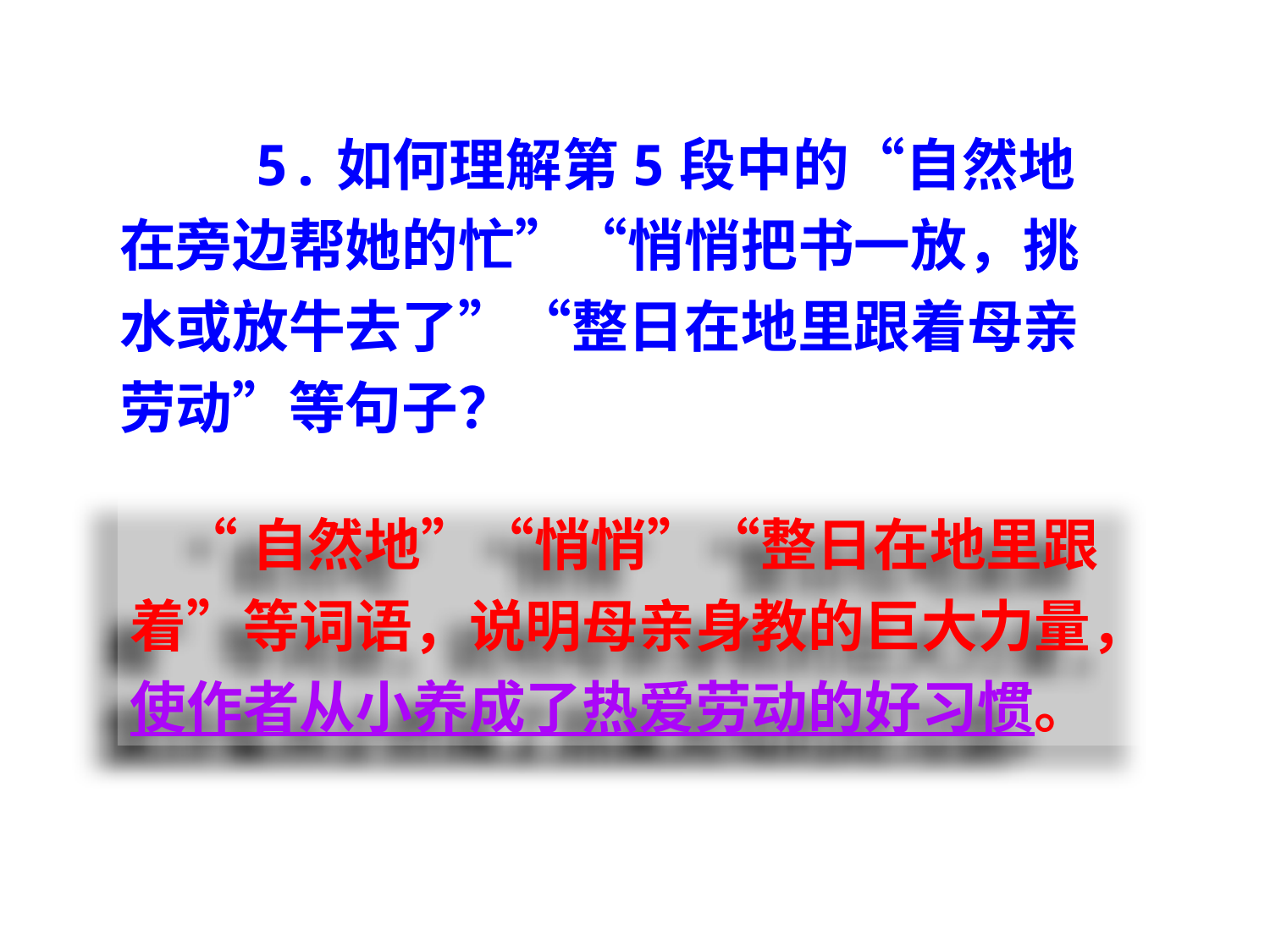

5.如何理解第5段中的“自然地在旁边帮她的忙”“悄悄把书一放，挑水或放牛去了”“整日在地里跟着母亲劳动”等句子？
    “自然地”“悄悄”“整日在地里跟着”等词语，说明母亲身教的巨大力量，使作者从小养成了热爱劳动的好习惯。